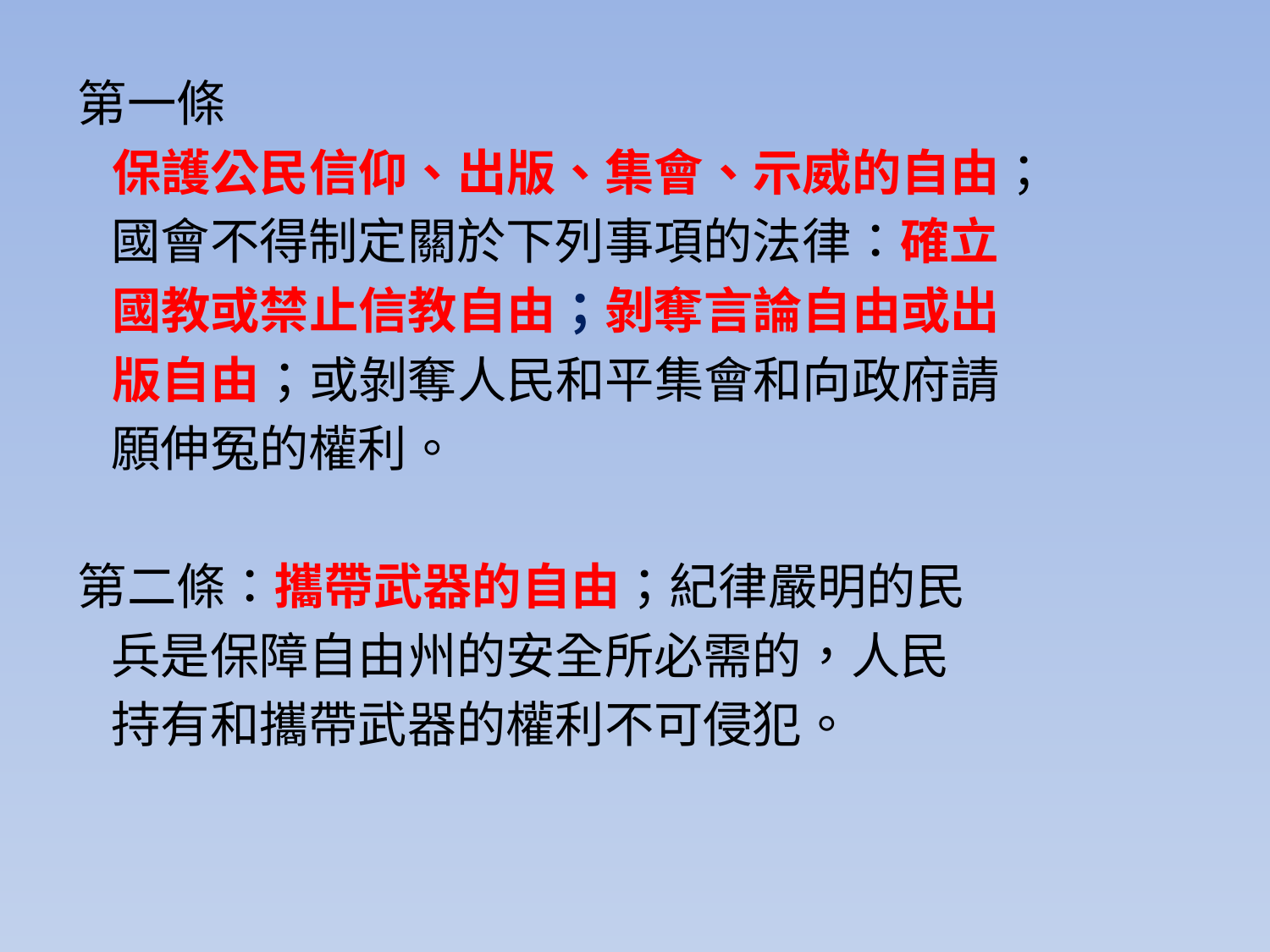

第一條
  保護公民信仰、出版、集會、示威的自由；
  國會不得制定關於下列事項的法律：確立
  國教或禁止信教自由；剝奪言論自由或出
  版自由；或剝奪人民和平集會和向政府請
  願伸冤的權利。

第二條：攜帶武器的自由；紀律嚴明的民
  兵是保障自由州的安全所必需的，人民
  持有和攜帶武器的權利不可侵犯。